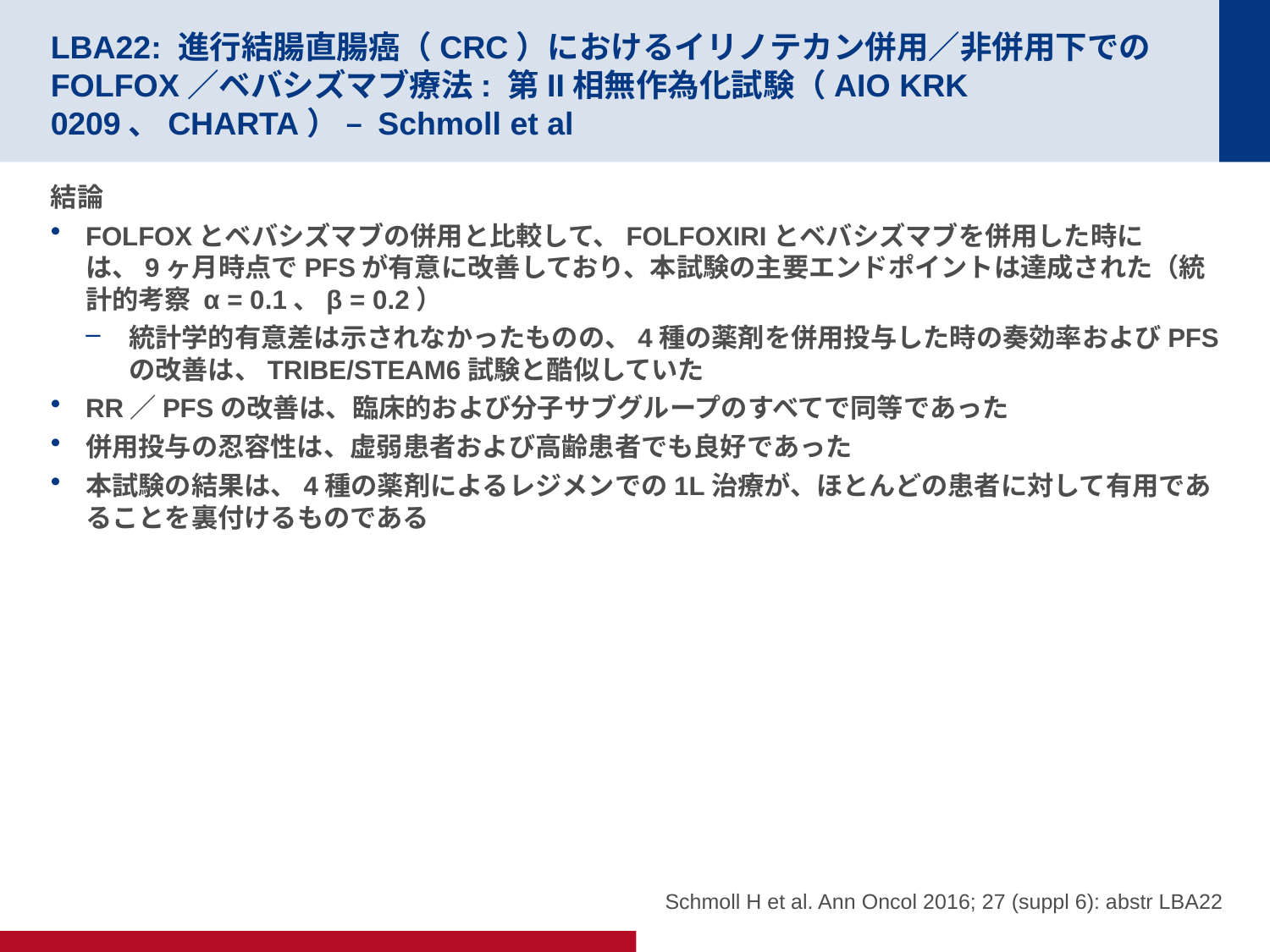

# LBA22: 進行結腸直腸癌（CRC）におけるイリノテカン併用／非併用下でのFOLFOX／ベバシズマブ療法: 第II相無作為化試験（AIO KRK 0209、CHARTA） – Schmoll et al
結論
FOLFOXとベバシズマブの併用と比較して、FOLFOXIRIとベバシズマブを併用した時には、9ヶ月時点でPFSが有意に改善しており、本試験の主要エンドポイントは達成された（統計的考察 α = 0.1、β = 0.2）
統計学的有意差は示されなかったものの、4種の薬剤を併用投与した時の奏効率およびPFSの改善は、TRIBE/STEAM6試験と酷似していた
RR／PFSの改善は、臨床的および分子サブグループのすべてで同等であった
併用投与の忍容性は、虚弱患者および高齢患者でも良好であった
本試験の結果は、4種の薬剤によるレジメンでの1L治療が、ほとんどの患者に対して有用であることを裏付けるものである
Schmoll H et al. Ann Oncol 2016; 27 (suppl 6): abstr LBA22